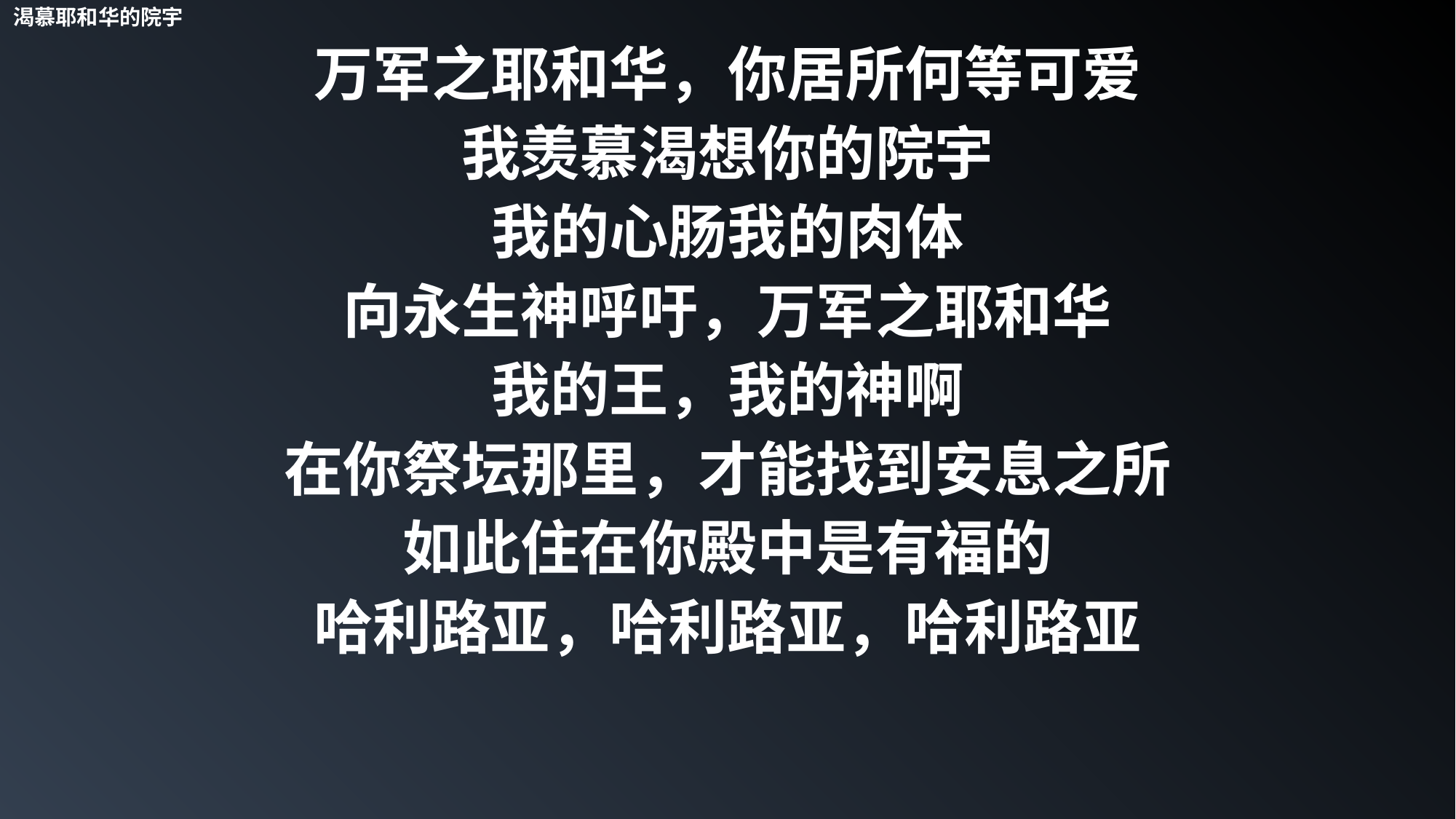

渴慕耶和华的院宇
万军之耶和华，你居所何等可爱
我羡慕渴想你的院宇
我的心肠我的肉体
向永生神呼吁，万军之耶和华
我的王，我的神啊
在你祭坛那里，才能找到安息之所
如此住在你殿中是有福的
哈利路亚，哈利路亚，哈利路亚